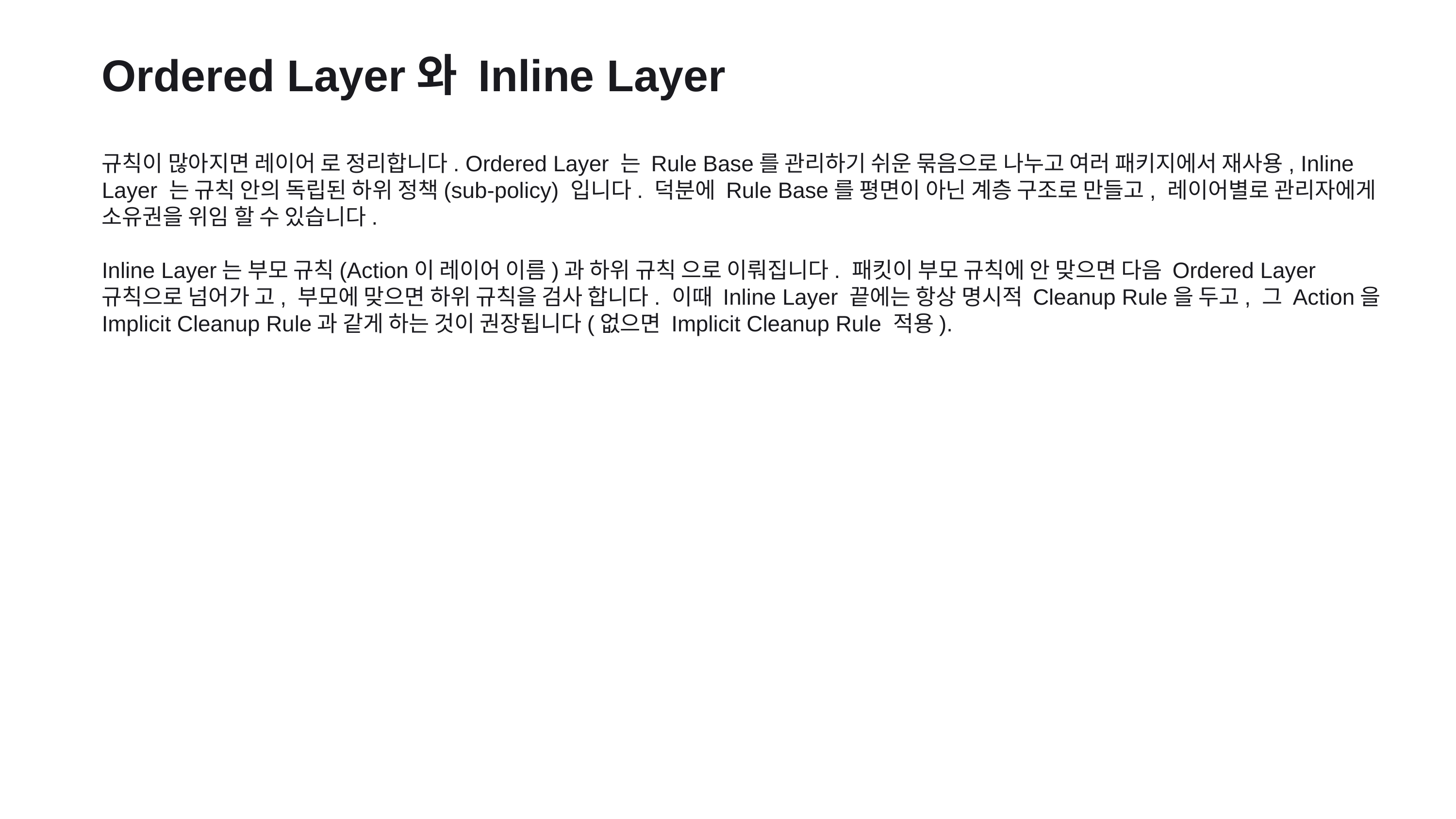

Ordered Layer와 Inline Layer
규칙이 많아지면 레이어 로 정리합니다. Ordered Layer 는 Rule Base를 관리하기 쉬운 묶음으로 나누고 여러 패키지에서 재사용, Inline Layer 는 규칙 안의 독립된 하위 정책(sub-policy) 입니다. 덕분에 Rule Base를 평면이 아닌 계층 구조로 만들고, 레이어별로 관리자에게 소유권을 위임 할 수 있습니다.

Inline Layer는 부모 규칙(Action이 레이어 이름)과 하위 규칙 으로 이뤄집니다. 패킷이 부모 규칙에 안 맞으면 다음 Ordered Layer 규칙으로 넘어가 고, 부모에 맞으면 하위 규칙을 검사 합니다. 이때 Inline Layer 끝에는 항상 명시적 Cleanup Rule을 두고, 그 Action을 Implicit Cleanup Rule과 같게 하는 것이 권장됩니다(없으면 Implicit Cleanup Rule 적용).